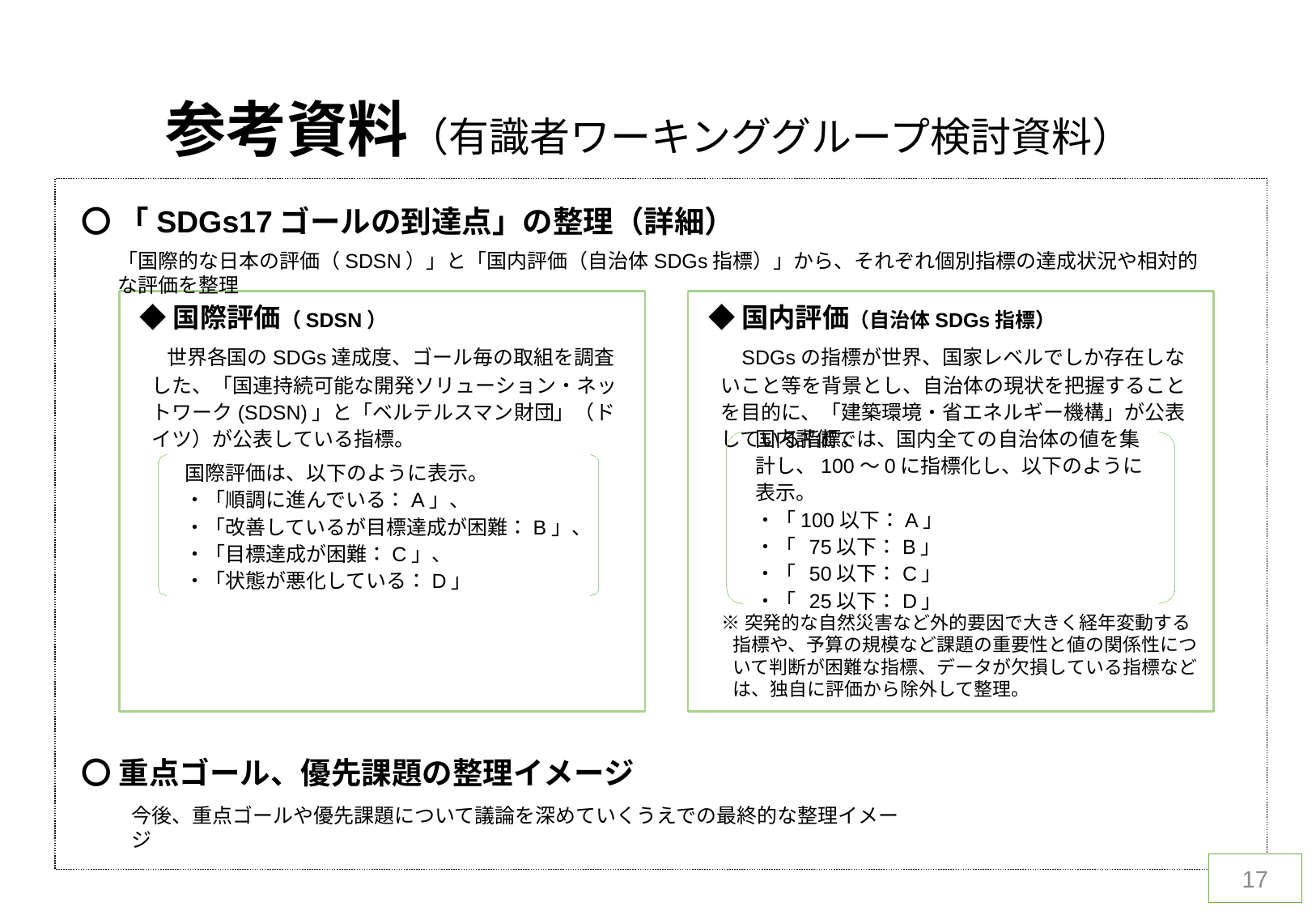

参考資料（有識者ワーキンググループ検討資料）

〇 「SDGs17ゴールの到達点」の整理（詳細）
「国際的な日本の評価（SDSN）」と「国内評価（自治体SDGs指標）」から、それぞれ個別指標の達成状況や相対的な評価を整理
◆国際評価（SDSN）
　世界各国のSDGs達成度、ゴール毎の取組を調査した、「国連持続可能な開発ソリューション・ネットワーク(SDSN)」と「ベルテルスマン財団」（ドイツ）が公表している指標。

◆国内評価（自治体SDGs指標）
　SDGsの指標が世界、国家レベルでしか存在しないこと等を背景とし、自治体の現状を把握することを目的に、「建築環境・省エネルギー機構」が公表している指標。

国内評価では、国内全ての自治体の値を集計し、100～0に指標化し、以下のように表示。
・「100以下：A」
・「  75以下：B」
・「  50以下：C」
・「  25以下：D」
国際評価は、以下のように表示。
・「順調に進んでいる：A」、
・「改善しているが目標達成が困難：B」、
・「目標達成が困難：C」、
・「状態が悪化している：D」
※突発的な自然災害など外的要因で大きく経年変動する指標や、予算の規模など課題の重要性と値の関係性について判断が困難な指標、データが欠損している指標などは、独自に評価から除外して整理。

〇 重点ゴール、優先課題の整理イメージ
今後、重点ゴールや優先課題について議論を深めていくうえでの最終的な整理イメージ
17